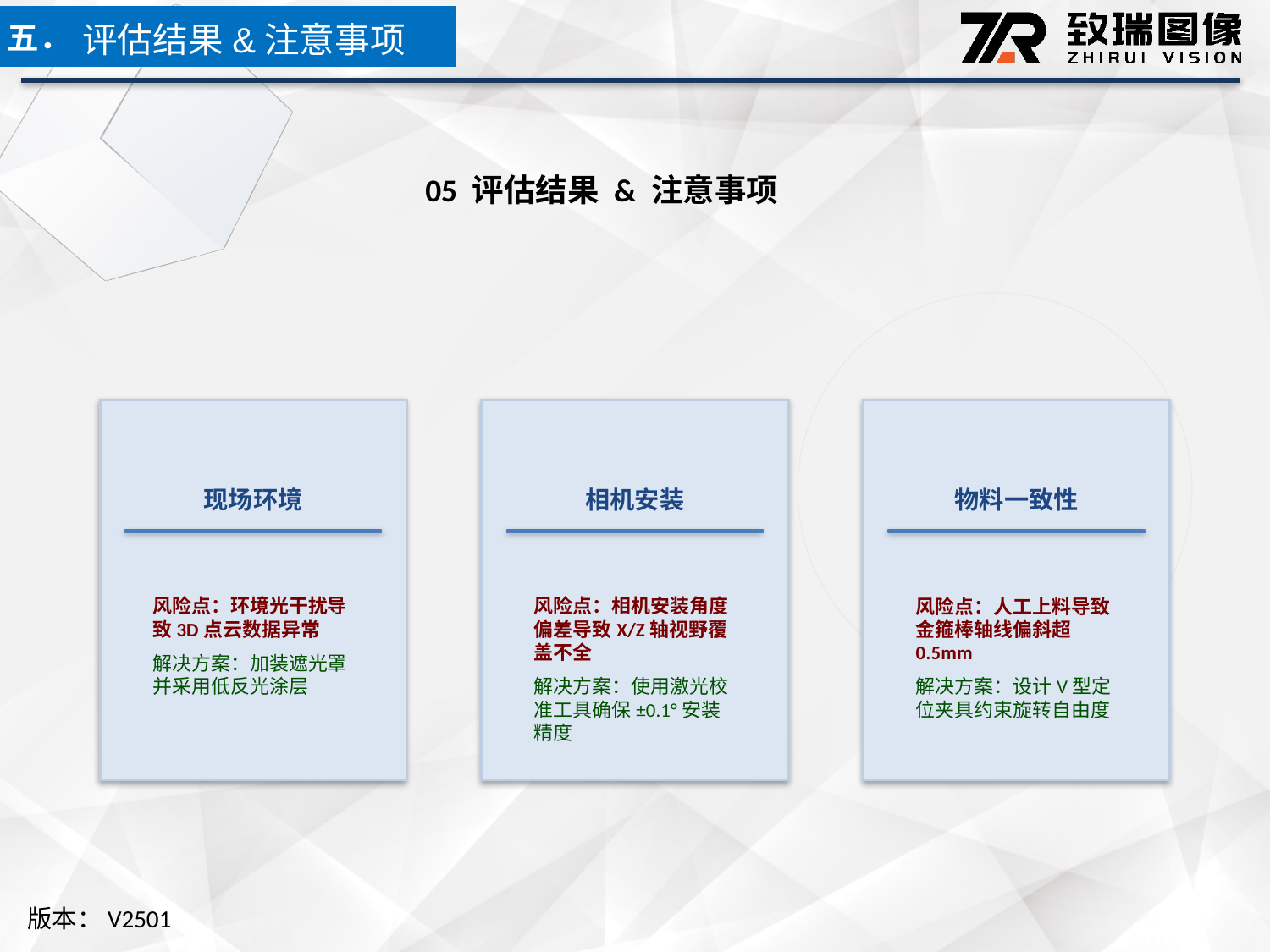

五．
评估结果&注意事项

05 评估结果 & 注意事项

现场环境

相机安装

物料一致性

风险点：环境光干扰导致3D点云数据异常
解决方案：加装遮光罩并采用低反光涂层

风险点：相机安装角度偏差导致X/Z轴视野覆盖不全
解决方案：使用激光校准工具确保±0.1°安装精度

风险点：人工上料导致金箍棒轴线偏斜超0.5mm
解决方案：设计V型定位夹具约束旋转自由度